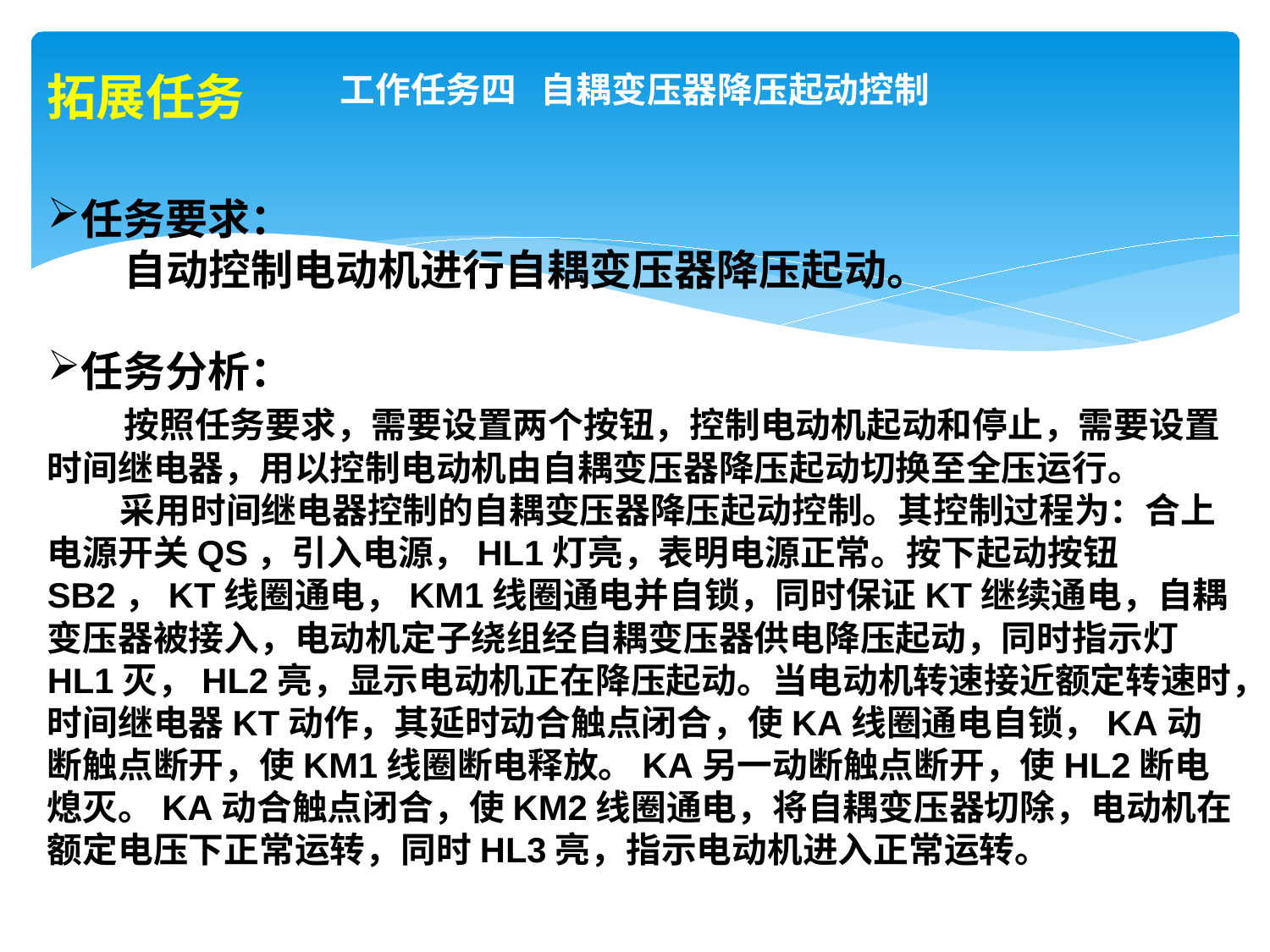

# 工作任务四   自耦变压器降压起动控制
拓展任务
任务要求：
       自动控制电动机进行自耦变压器降压起动。

任务分析：
       按照任务要求，需要设置两个按钮，控制电动机起动和停止，需要设置时间继电器，用以控制电动机由自耦变压器降压起动切换至全压运行。
        采用时间继电器控制的自耦变压器降压起动控制。其控制过程为：合上电源开关QS，引入电源，HL1灯亮，表明电源正常。按下起动按钮SB2，KT线圈通电，KM1线圈通电并自锁，同时保证KT继续通电，自耦变压器被接入，电动机定子绕组经自耦变压器供电降压起动，同时指示灯HL1灭，HL2亮，显示电动机正在降压起动。当电动机转速接近额定转速时，时间继电器KT动作，其延时动合触点闭合，使KA线圈通电自锁，KA动断触点断开，使KM1线圈断电释放。KA另一动断触点断开，使HL2断电熄灭。KA动合触点闭合，使KM2线圈通电，将自耦变压器切除，电动机在额定电压下正常运转，同时HL3亮，指示电动机进入正常运转。